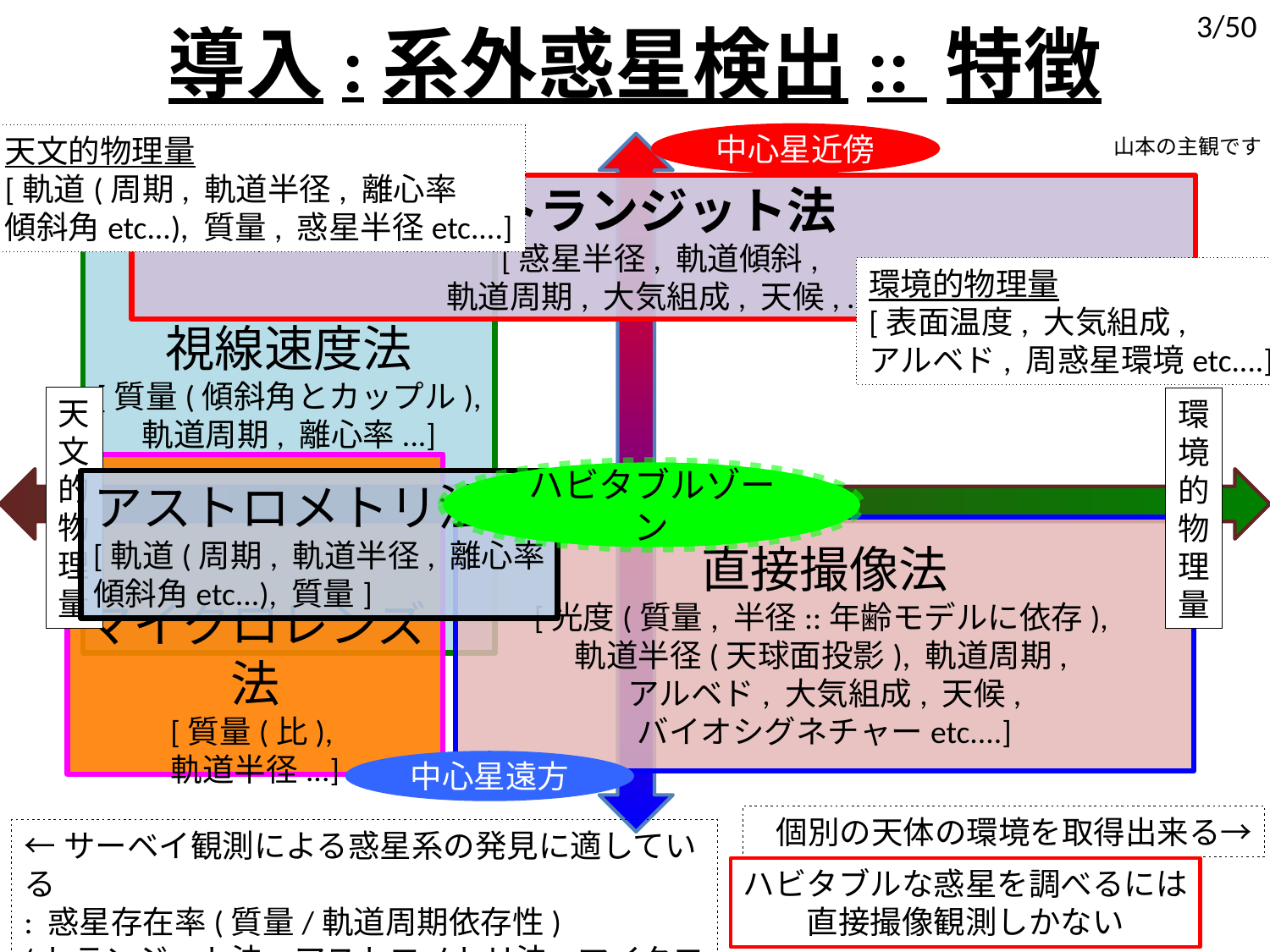

3/50
# 導入:系外惑星検出:: 特徴
中心星近傍
天文的物理量
[軌道(周期, 軌道半径, 離心率
傾斜角etc...), 質量, 惑星半径etc....]
山本の主観です

トランジット法
[惑星半径, 軌道傾斜,
軌道周期, 大気組成, 天候, ...]

視線速度法
[質量(傾斜角とカップル),
軌道周期, 離心率...]

環境的物理量
[表面温度, 大気組成,
アルベド, 周惑星環境etc....]
天
文
的
物
理
量
環
境
的
物
理
量

マイクロレンズ法
[質量(比),
軌道半径...]
ハビタブルゾーン

アストロメトリ法
[軌道(周期, 軌道半径, 離心率
傾斜角etc...), 質量]

直接撮像法
[光度(質量, 半径::年齢モデルに依存),
軌道半径(天球面投影), 軌道周期,
アルベド, 大気組成, 天候,
バイオシグネチャーetc....]

中心星遠方
個別の天体の環境を取得出来る→
←サーベイ観測による惑星系の発見に適している
: 惑星存在率(質量/軌道周期依存性)
(トランジット法, アストロメトリ法, マイクロレンズ法)
ハビタブルな惑星を調べるには
直接撮像観測しかない